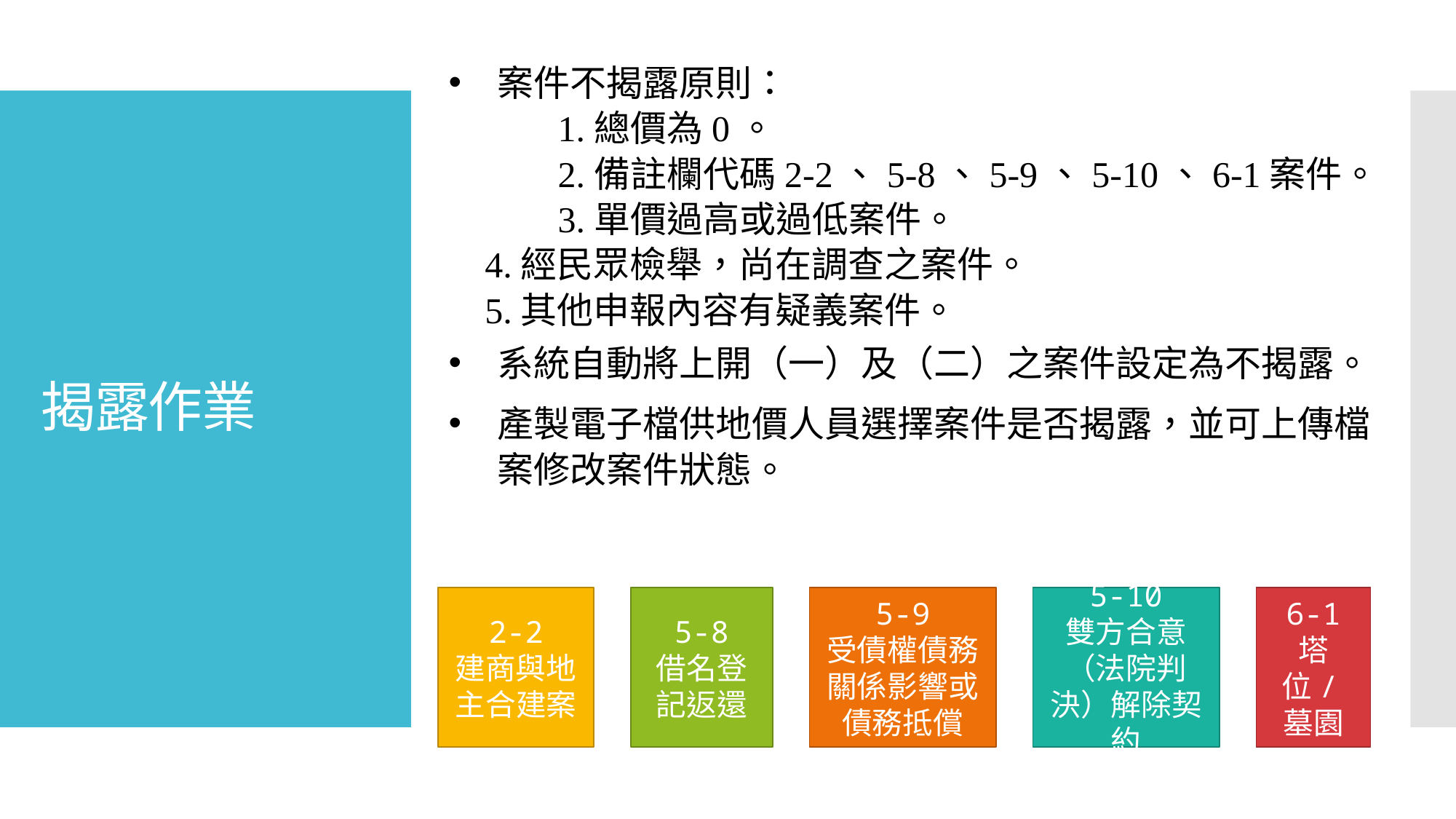

案件不揭露原則：
1.總價為0。
2.備註欄代碼2-2、5-8、5-9、5-10、6-1案件。
3.單價過高或過低案件。
4.經民眾檢舉，尚在調查之案件。
5.其他申報內容有疑義案件。
系統自動將上開（一）及（二）之案件設定為不揭露。
產製電子檔供地價人員選擇案件是否揭露，並可上傳檔案修改案件狀態。
# 揭露作業
6-1
塔位/墓園
2-2
建商與地主合建案
5-8
借名登記返還
5-9
受債權債務關係影響或債務抵償
5-10
雙方合意（法院判決）解除契約